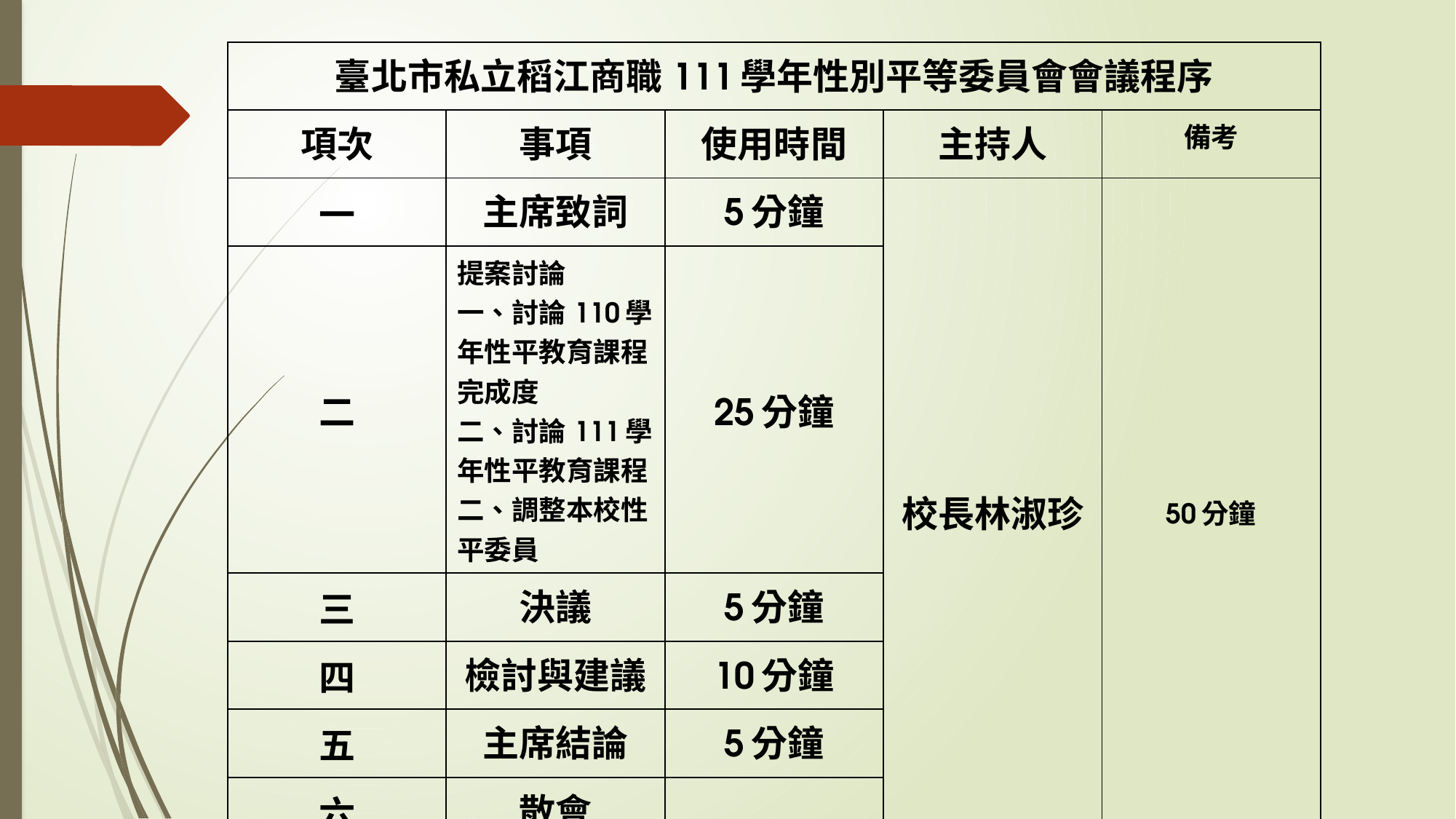

| 臺北市私立稻江商職111學年性別平等委員會會議程序 |  |  |  |  |
| --- | --- | --- | --- | --- |
| 項次 | 事項 | 使用時間 | 主持人 | 備考 |
| 一 | 主席致詞 | 5分鐘 | 校長林淑珍 | 50分鐘 |
| 二 | 提案討論 一、討論110學年性平教育課程完成度 二、討論111學年性平教育課程 二、調整本校性平委員 | 25分鐘 |  |  |
| 三 | 決議 | 5分鐘 |  |  |
| 四 | 檢討與建議 | 10分鐘 |  |  |
| 五 | 主席結論 | 5分鐘 |  |  |
| 六 | 散會 |  |  |  |